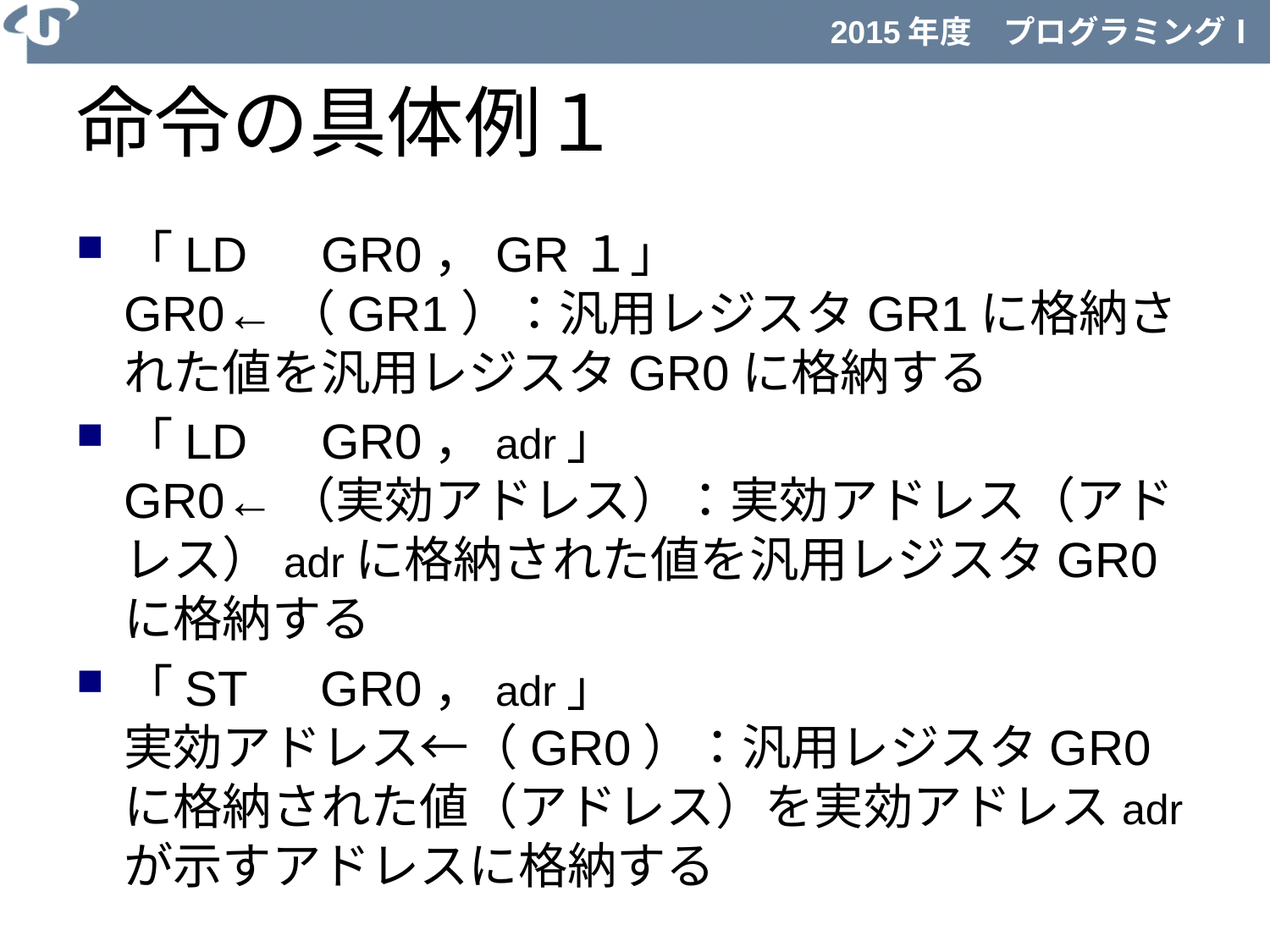

# 命令の具体例１
「LD　GR0，GR１」
GR0←（GR1）：汎用レジスタGR1に格納された値を汎用レジスタGR0に格納する
「LD　GR0，adr」
GR0←（実効アドレス）：実効アドレス（アドレス）adrに格納された値を汎用レジスタGR0に格納する
「ST　GR0，adr」
実効アドレス←（GR0）：汎用レジスタGR0に格納された値（アドレス）を実効アドレスadrが示すアドレスに格納する